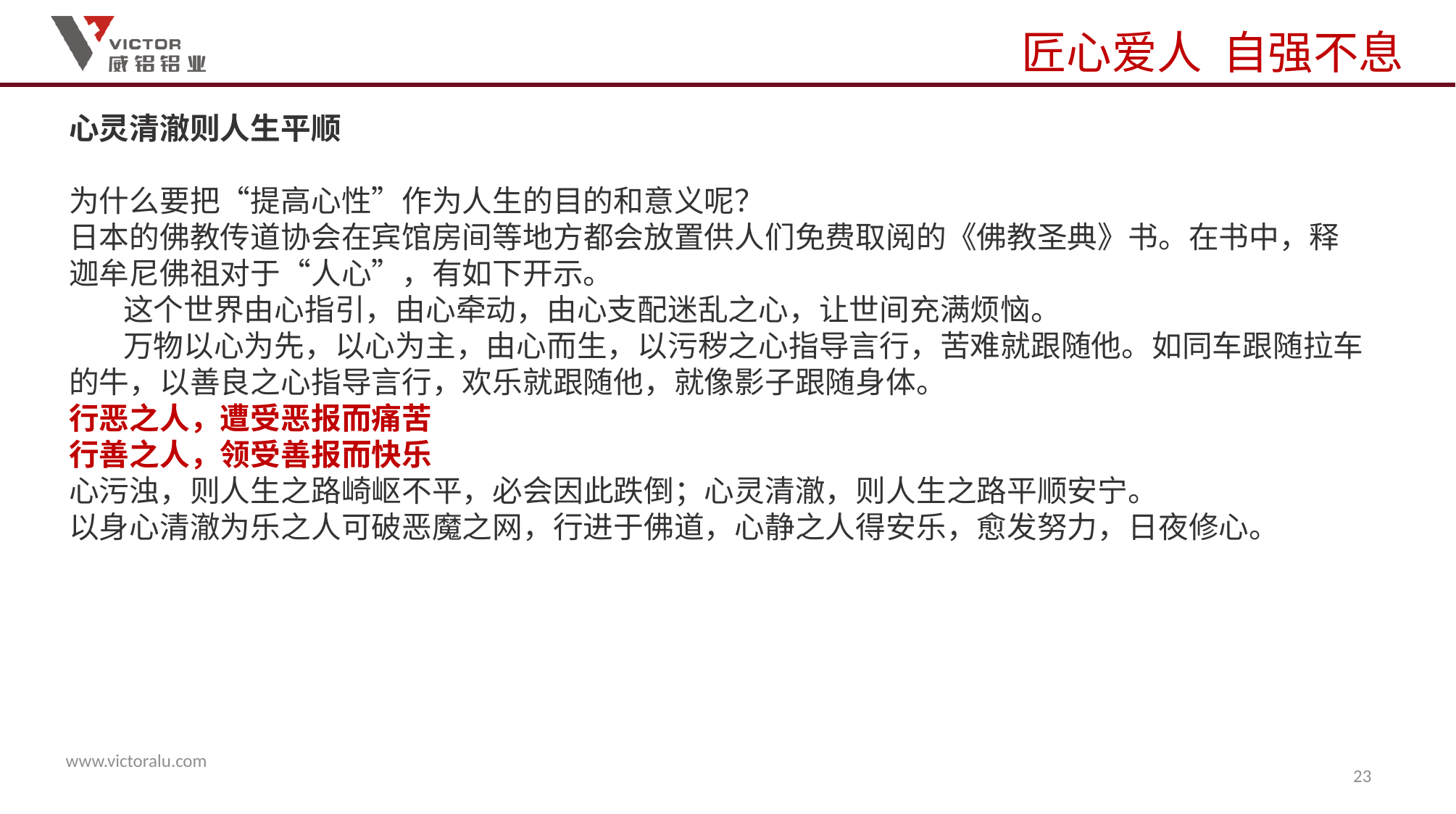

心灵清澈则人生平顺

为什么要把“提高心性”作为人生的目的和意义呢？
日本的佛教传道协会在宾馆房间等地方都会放置供人们免费取阅的《佛教圣典》书。在书中，释迦牟尼佛祖对于“人心”，有如下开示。
       这个世界由心指引，由心牵动，由心支配迷乱之心，让世间充满烦恼。
       万物以心为先，以心为主，由心而生，以污秽之心指导言行，苦难就跟随他。如同车跟随拉车的牛，以善良之心指导言行，欢乐就跟随他，就像影子跟随身体。
行恶之人，遭受恶报而痛苦
行善之人，领受善报而快乐
心污浊，则人生之路崎岖不平，必会因此跌倒；心灵清澈，则人生之路平顺安宁。
以身心清澈为乐之人可破恶魔之网，行进于佛道，心静之人得安乐，愈发努力，日夜修心。
23